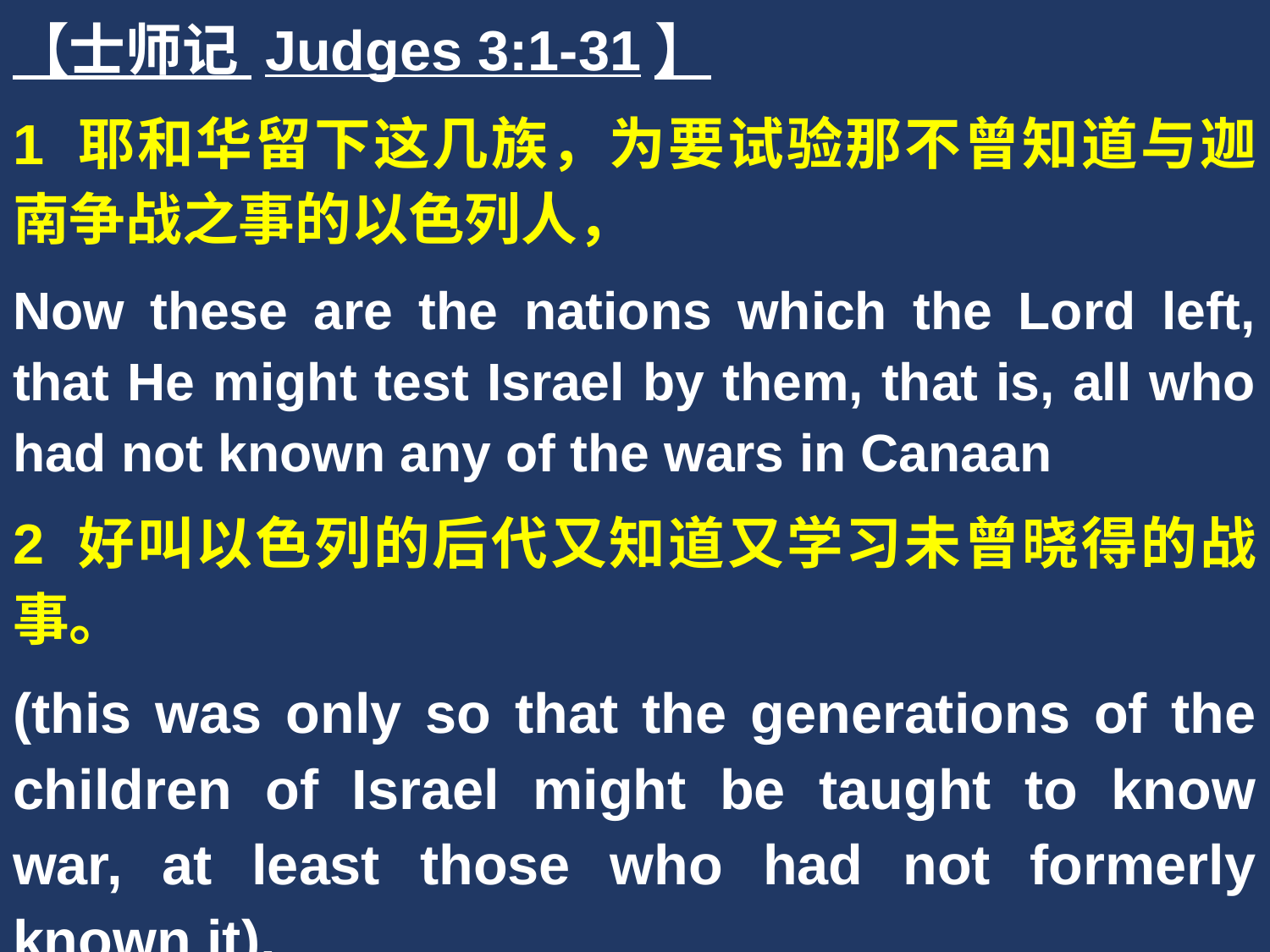

【士师记 Judges 3:1-31】
1 耶和华留下这几族，为要试验那不曾知道与迦南争战之事的以色列人，
Now these are the nations which the Lord left, that He might test Israel by them, that is, all who had not known any of the wars in Canaan
2 好叫以色列的后代又知道又学习未曾晓得的战事。
(this was only so that the generations of the children of Israel might be taught to know war, at least those who had not formerly known it),